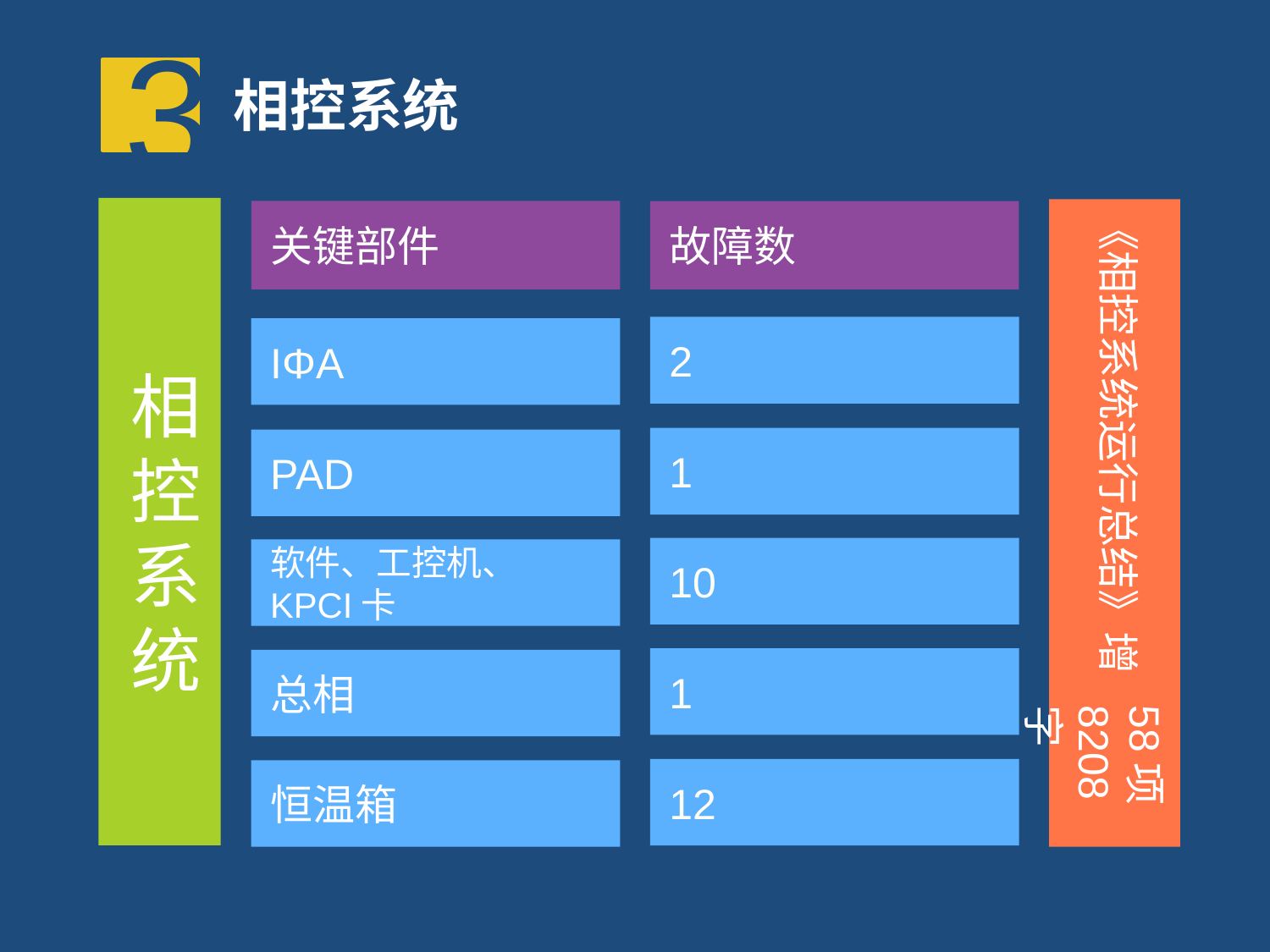

3

相控系统
相控系统
《相控系统运行总结》增
关键部件
故障数
2
IΦA
1
PAD
10
软件、工控机、
KPCI卡
1
总相
58项
8208字
12
恒温箱